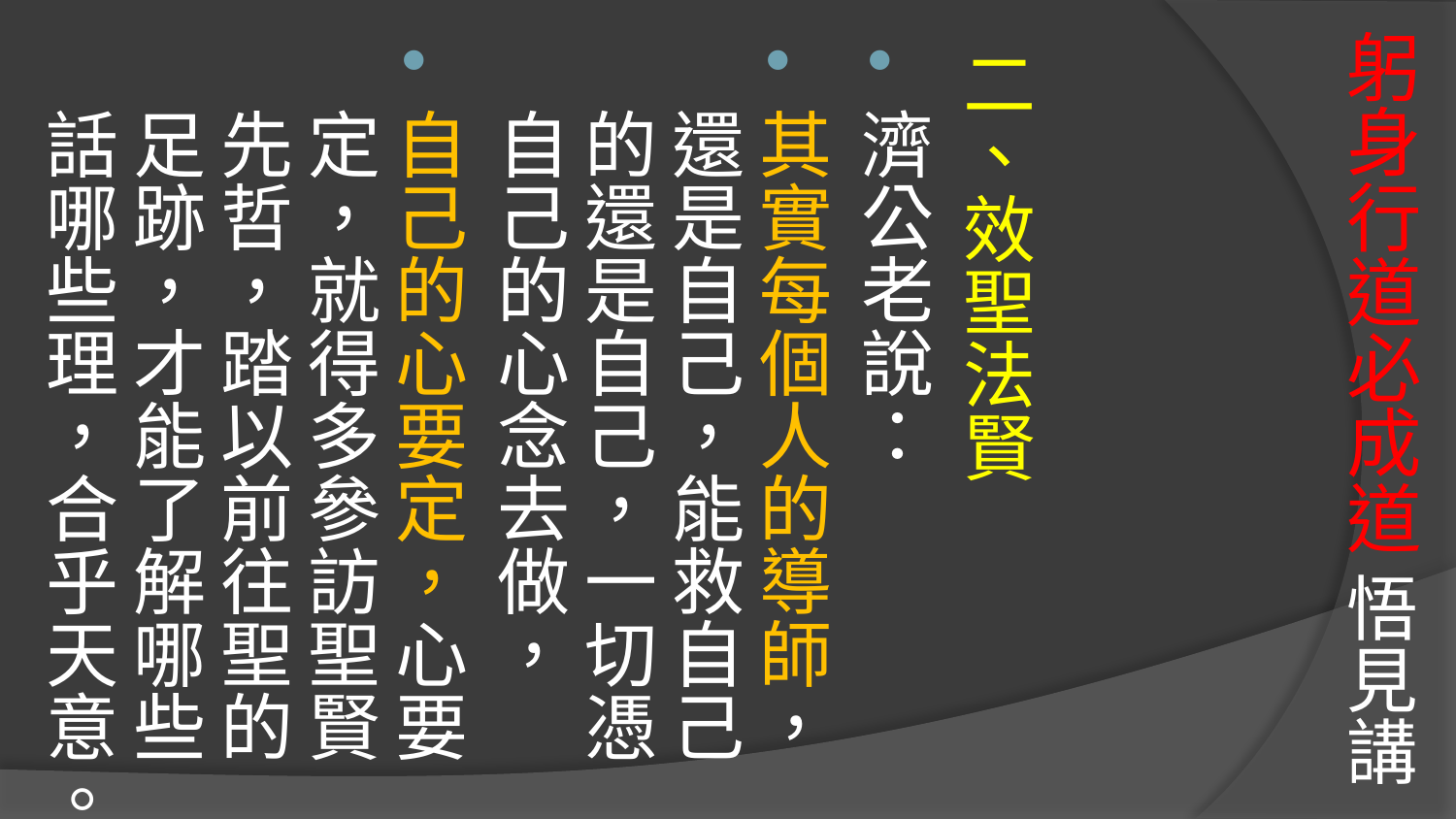

# 躬身行道必成道 悟見講
二、效聖法賢
濟公老說：
其實每個人的導師，還是自己，能救自己的還是自己，一切憑自己的心念去做，
自己的心要定，心要定，就得多參訪聖賢先哲，踏以前往聖的足跡，才能了解哪些話哪些理，合乎天意。